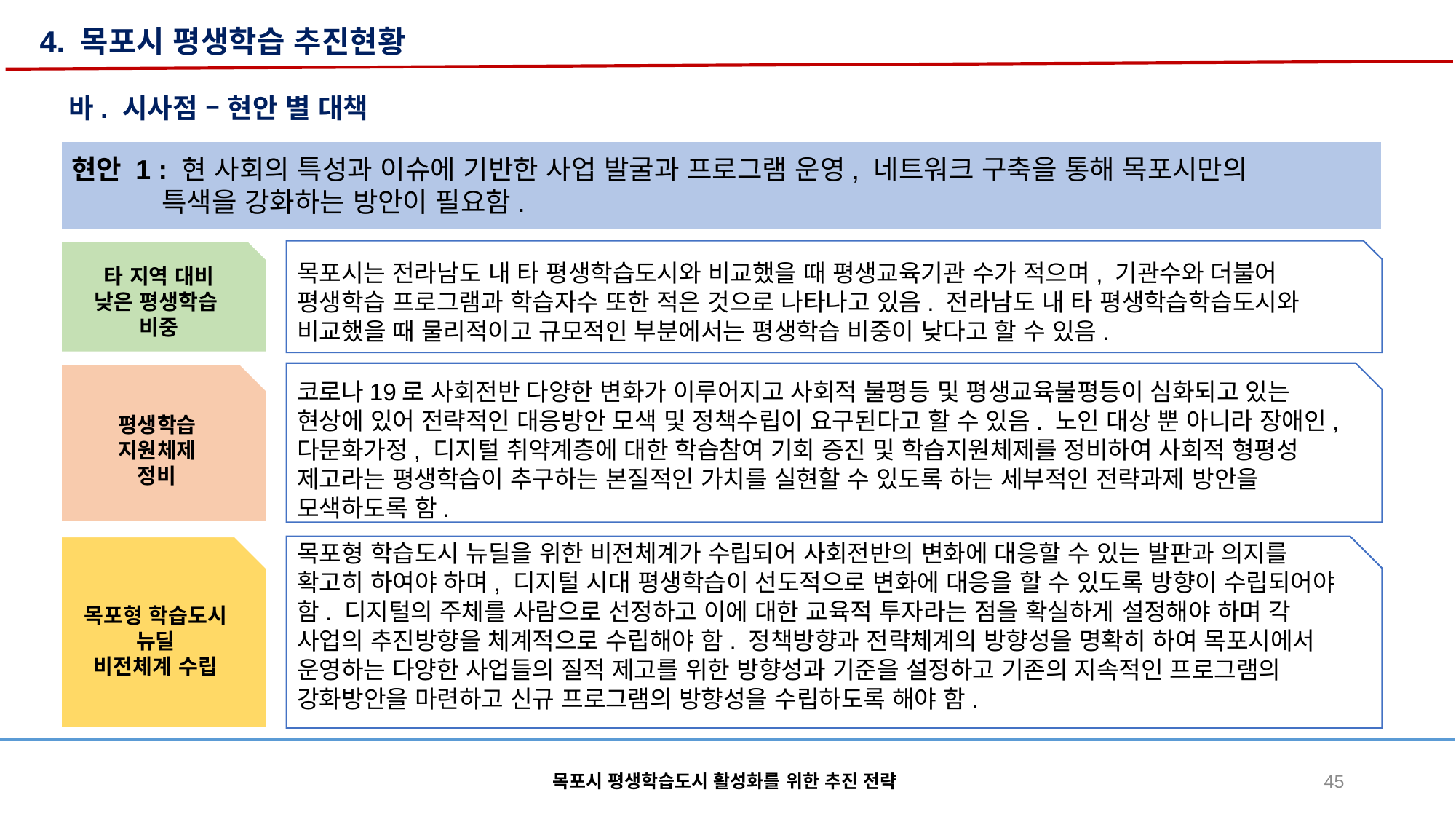

4. 목포시 평생학습 추진현황
바. 시사점 – 현안 별 대책
현안 1 : 현 사회의 특성과 이슈에 기반한 사업 발굴과 프로그램 운영, 네트워크 구축을 통해 목포시만의
           특색을 강화하는 방안이 필요함.
타 지역 대비
낮은 평생학습
비중
목포시는 전라남도 내 타 평생학습도시와 비교했을 때 평생교육기관 수가 적으며, 기관수와 더불어 평생학습 프로그램과 학습자수 또한 적은 것으로 나타나고 있음. 전라남도 내 타 평생학습학습도시와 비교했을 때 물리적이고 규모적인 부분에서는 평생학습 비중이 낮다고 할 수 있음.
코로나19로 사회전반 다양한 변화가 이루어지고 사회적 불평등 및 평생교육불평등이 심화되고 있는 현상에 있어 전략적인 대응방안 모색 및 정책수립이 요구된다고 할 수 있음. 노인 대상 뿐 아니라 장애인, 다문화가정, 디지털 취약계층에 대한 학습참여 기회 증진 및 학습지원체제를 정비하여 사회적 형평성 제고라는 평생학습이 추구하는 본질적인 가치를 실현할 수 있도록 하는 세부적인 전략과제 방안을 모색하도록 함.
평생학습
지원체제
정비
목포형 학습도시 뉴딜을 위한 비전체계가 수립되어 사회전반의 변화에 대응할 수 있는 발판과 의지를 확고히 하여야 하며, 디지털 시대 평생학습이 선도적으로 변화에 대응을 할 수 있도록 방향이 수립되어야 함. 디지털의 주체를 사람으로 선정하고 이에 대한 교육적 투자라는 점을 확실하게 설정해야 하며 각 사업의 추진방향을 체계적으로 수립해야 함. 정책방향과 전략체계의 방향성을 명확히 하여 목포시에서 운영하는 다양한 사업들의 질적 제고를 위한 방향성과 기준을 설정하고 기존의 지속적인 프로그램의 강화방안을 마련하고 신규 프로그램의 방향성을 수립하도록 해야 함.

목포형 학습도시
뉴딜
비전체계 수립
목포시 평생학습도시 활성화를 위한 추진 전략
45